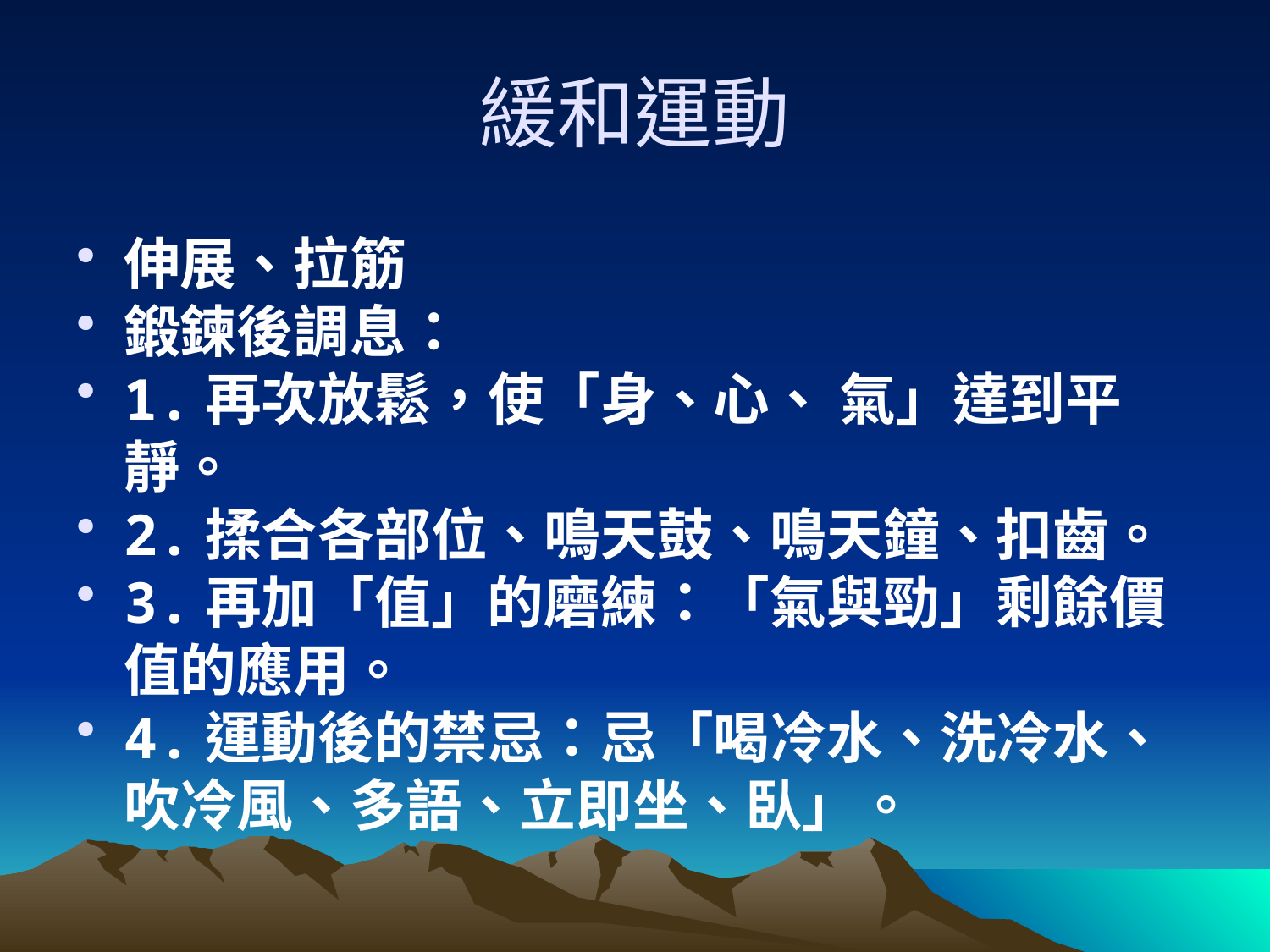

# 緩和運動
伸展、拉筋
鍛鍊後調息：
1.再次放鬆，使「身、心、 氣」達到平靜。
2.揉合各部位、鳴天鼓、鳴天鐘、扣齒。
3.再加「值」的磨練：「氣與勁」剩餘價值的應用。
4.運動後的禁忌：忌「喝冷水、洗冷水、吹冷風、多語、立即坐、臥」。